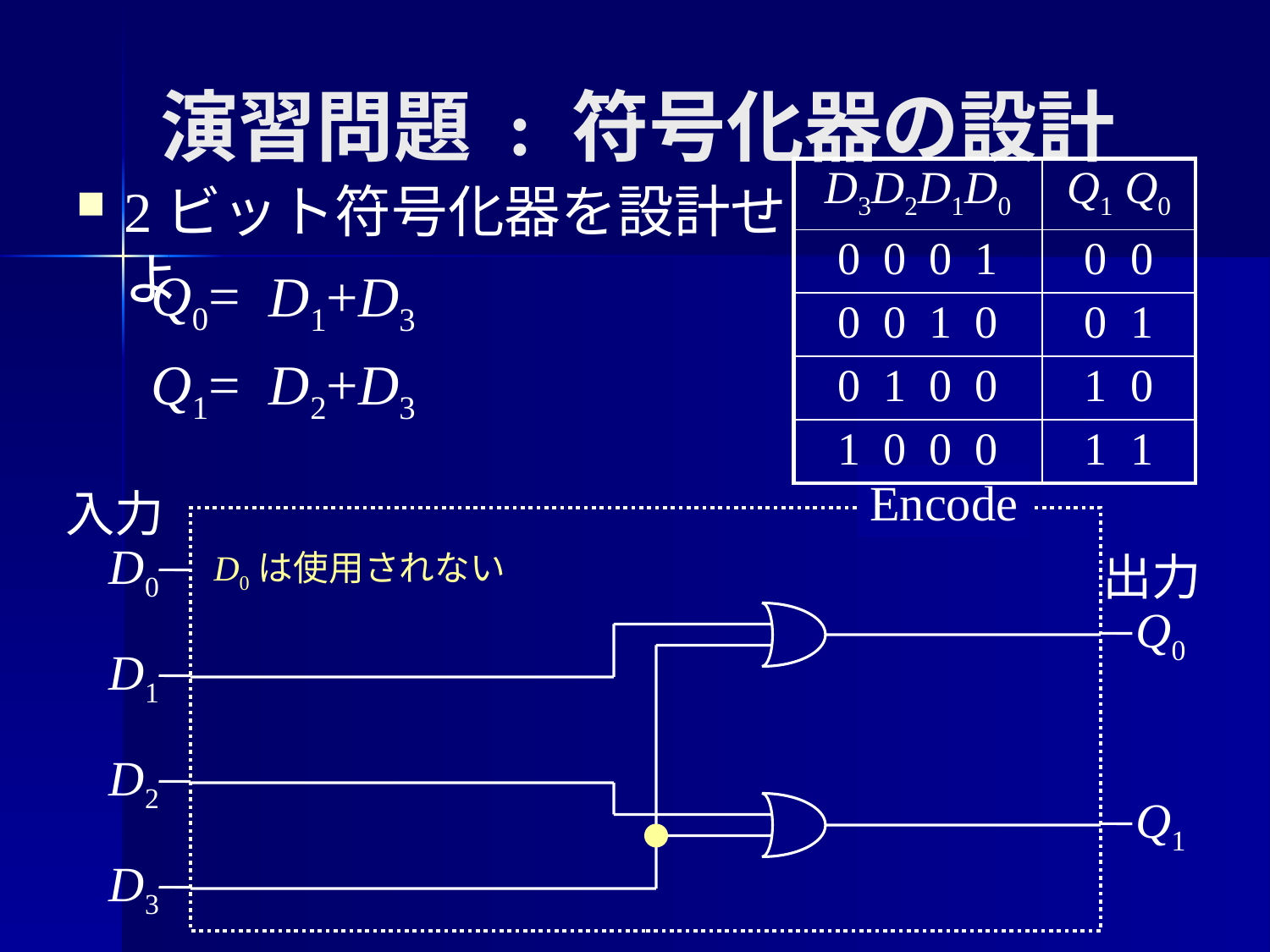

# 演習問題 : 符号化器の設計
| D3D2D1D0 | Q1 Q0 |
| --- | --- |
| 0 0 0 1 | 0 0 |
| 0 0 1 0 | 0 1 |
| 0 1 0 0 | 1 0 |
| 1 0 0 0 | 1 1 |
2ビット符号化器を設計せよ
Q0=
Q1=
D1+D3
D2+D3
Encode
入力

D0
D0は使用されない
出力

Q0

D1

D2

Q1

D3